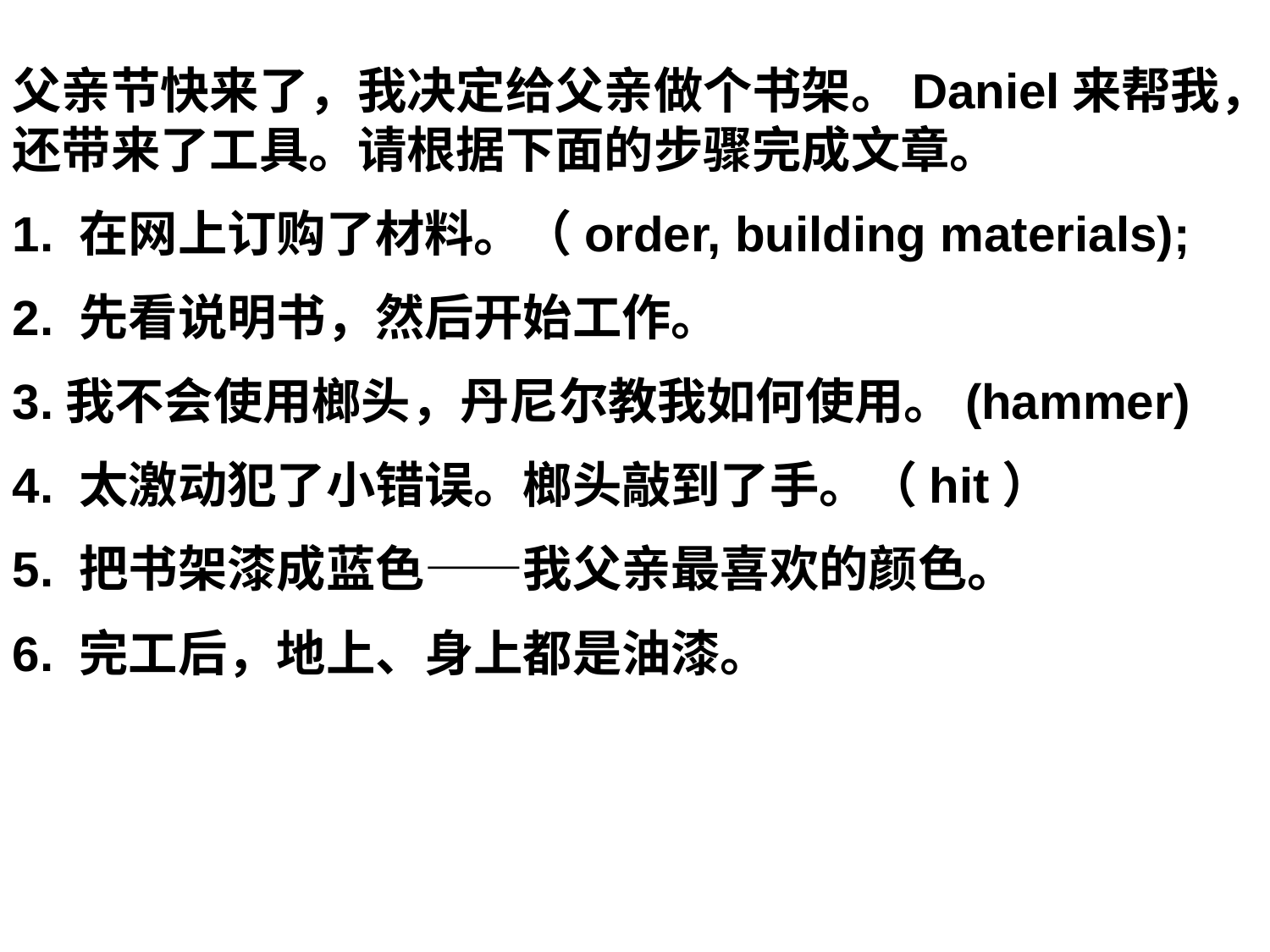

父亲节快来了，我决定给父亲做个书架。Daniel来帮我，还带来了工具。请根据下面的步骤完成文章。
1. 在网上订购了材料。（order, building materials);
2. 先看说明书，然后开始工作。
3.我不会使用榔头，丹尼尔教我如何使用。(hammer)
4. 太激动犯了小错误。榔头敲到了手。（hit）
5. 把书架漆成蓝色——我父亲最喜欢的颜色。
6. 完工后，地上、身上都是油漆。